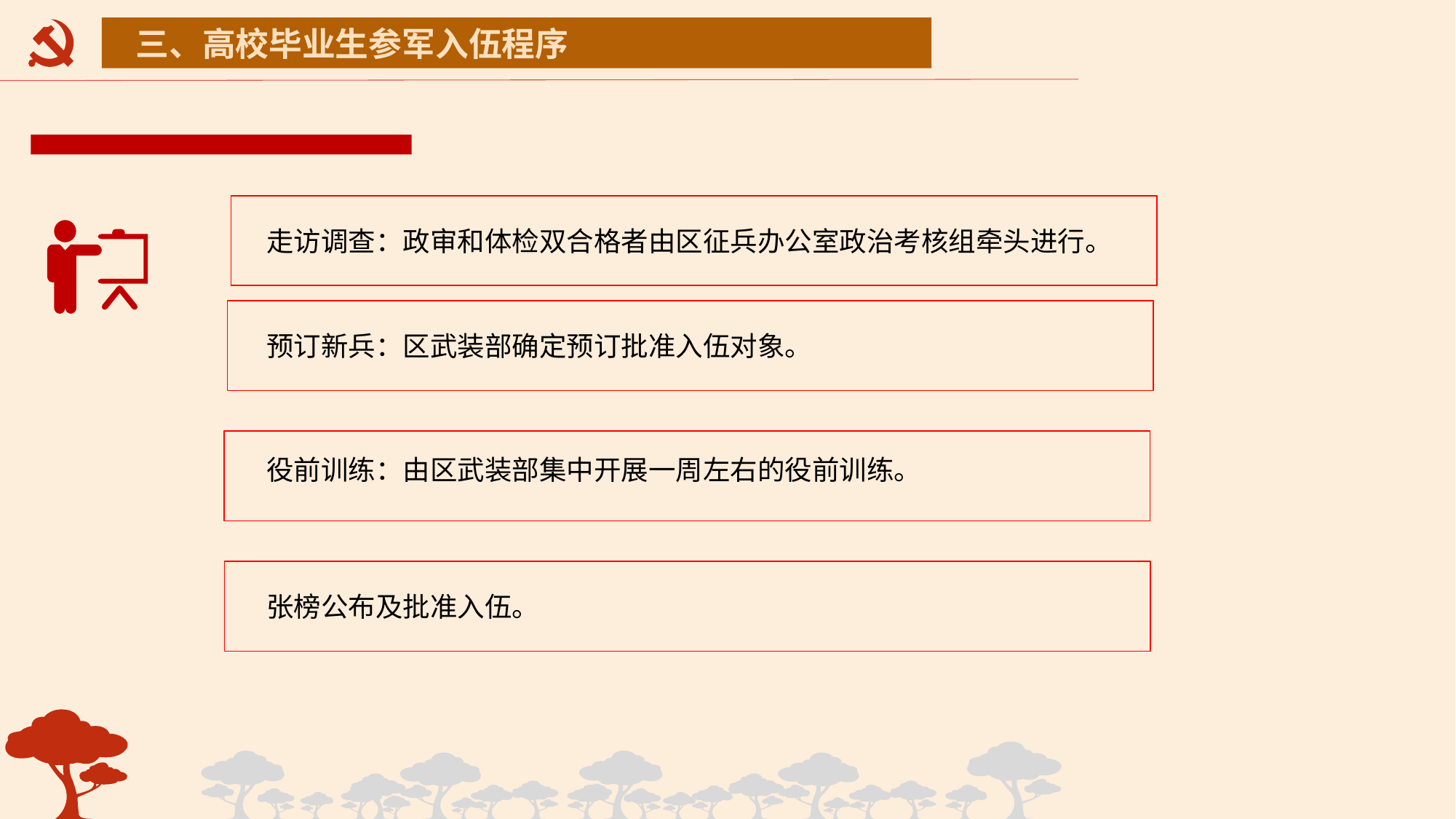

三、高校毕业生参军入伍程序

走访调查：政审和体检双合格者由区征兵办公室政治考核组牵头进行。

预订新兵：区武装部确定预订批准入伍对象。

役前训练：由区武装部集中开展一周左右的役前训练。

张榜公布及批准入伍。